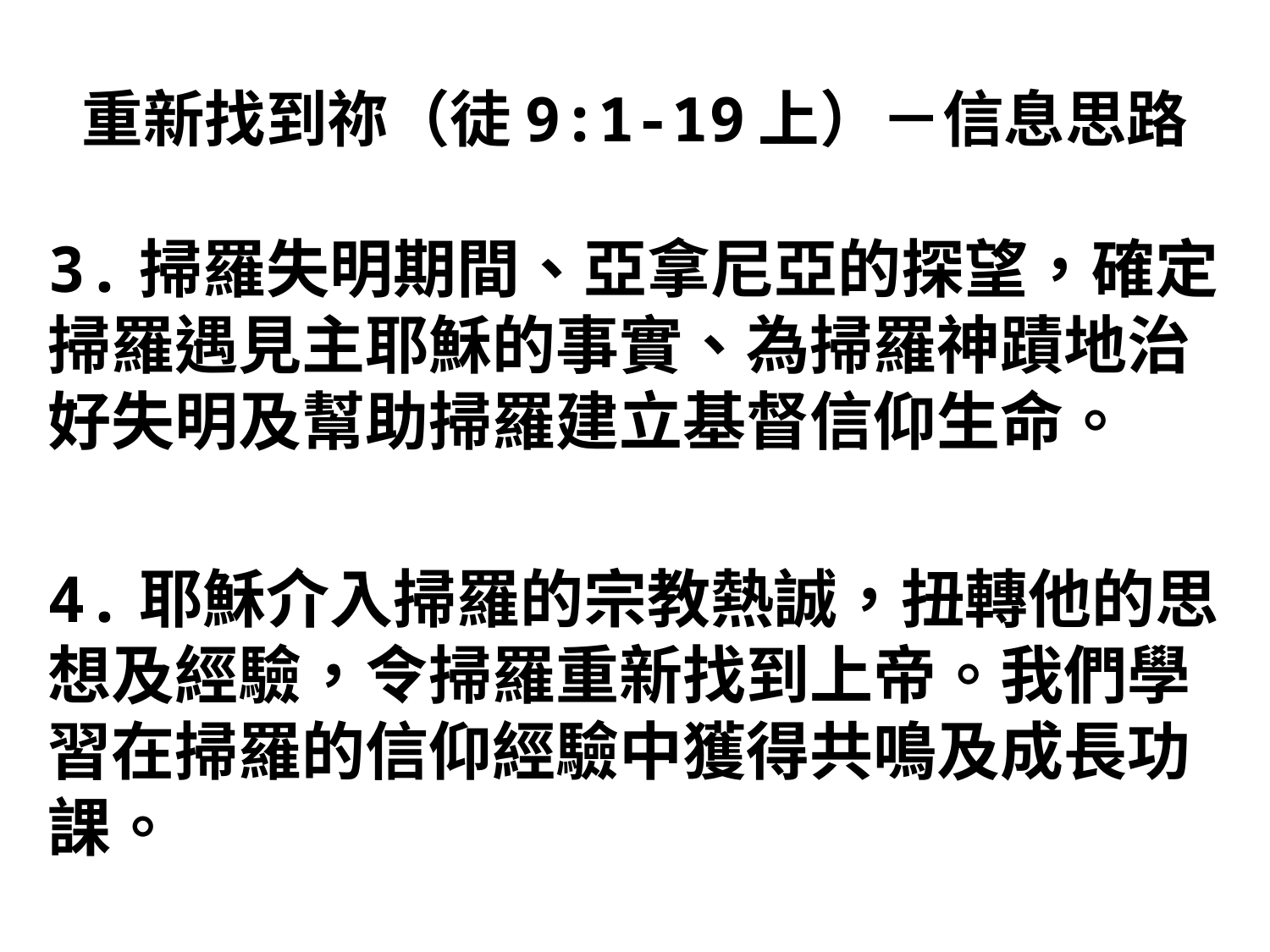

# 重新找到祢（徒9:1-19上）－信息思路
3.掃羅失明期間、亞拿尼亞的探望，確定掃羅遇見主耶穌的事實、為掃羅神蹟地治好失明及幫助掃羅建立基督信仰生命。

4.耶穌介入掃羅的宗教熱誠，扭轉他的思想及經驗，令掃羅重新找到上帝。我們學習在掃羅的信仰經驗中獲得共鳴及成長功課。